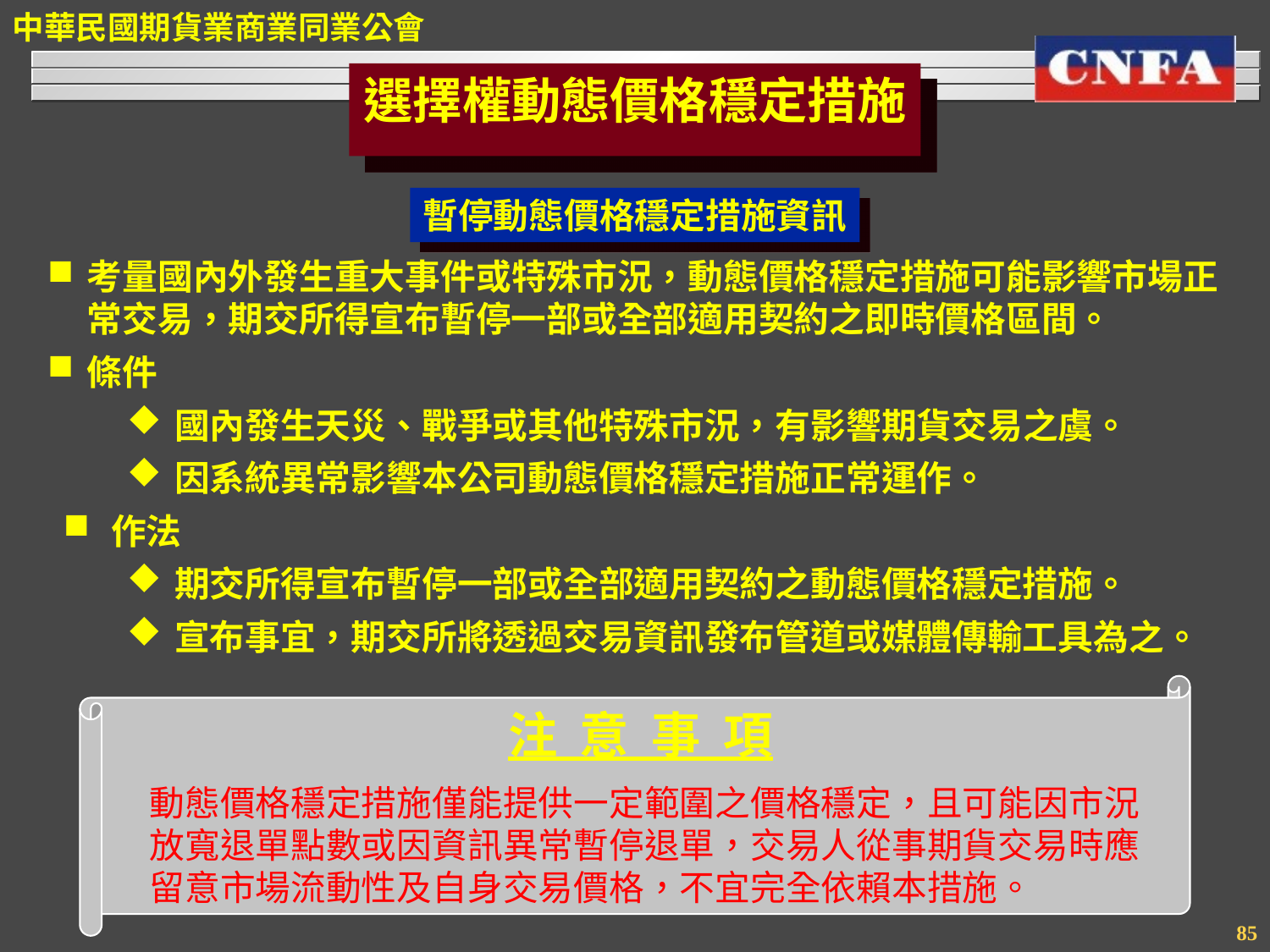

選擇權動態價格穩定措施
暫停動態價格穩定措施資訊
考量國內外發生重大事件或特殊市況，動態價格穩定措施可能影響市場正常交易，期交所得宣布暫停一部或全部適用契約之即時價格區間。
條件
國內發生天災、戰爭或其他特殊市況，有影響期貨交易之虞。
因系統異常影響本公司動態價格穩定措施正常運作。
作法
期交所得宣布暫停一部或全部適用契約之動態價格穩定措施。
宣布事宜，期交所將透過交易資訊發布管道或媒體傳輸工具為之。

注  意  事  項
動態價格穩定措施僅能提供一定範圍之價格穩定，且可能因市況放寬退單點數或因資訊異常暫停退單，交易人從事期貨交易時應留意市場流動性及自身交易價格，不宜完全依賴本措施。